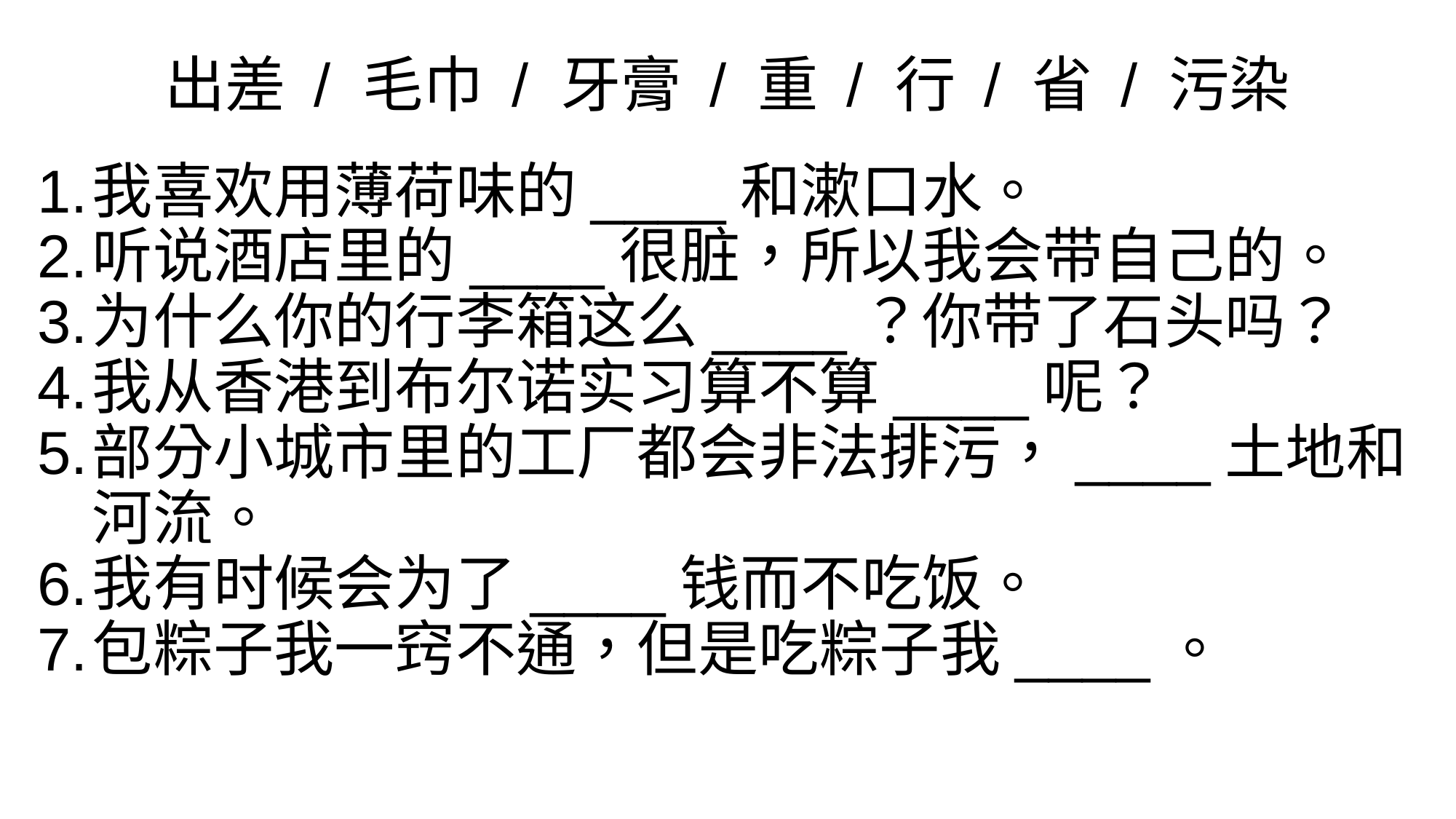

# 出差 / 毛巾 / 牙膏 / 重 / 行 / 省 / 污染
我喜欢用薄荷味的____和漱口水。
听说酒店里的____很脏，所以我会带自己的。
为什么你的行李箱这么____？你带了石头吗？
我从香港到布尔诺实习算不算____呢？
部分小城市里的工厂都会非法排污，____土地和河流。
我有时候会为了____钱而不吃饭。
包粽子我一窍不通，但是吃粽子我____。